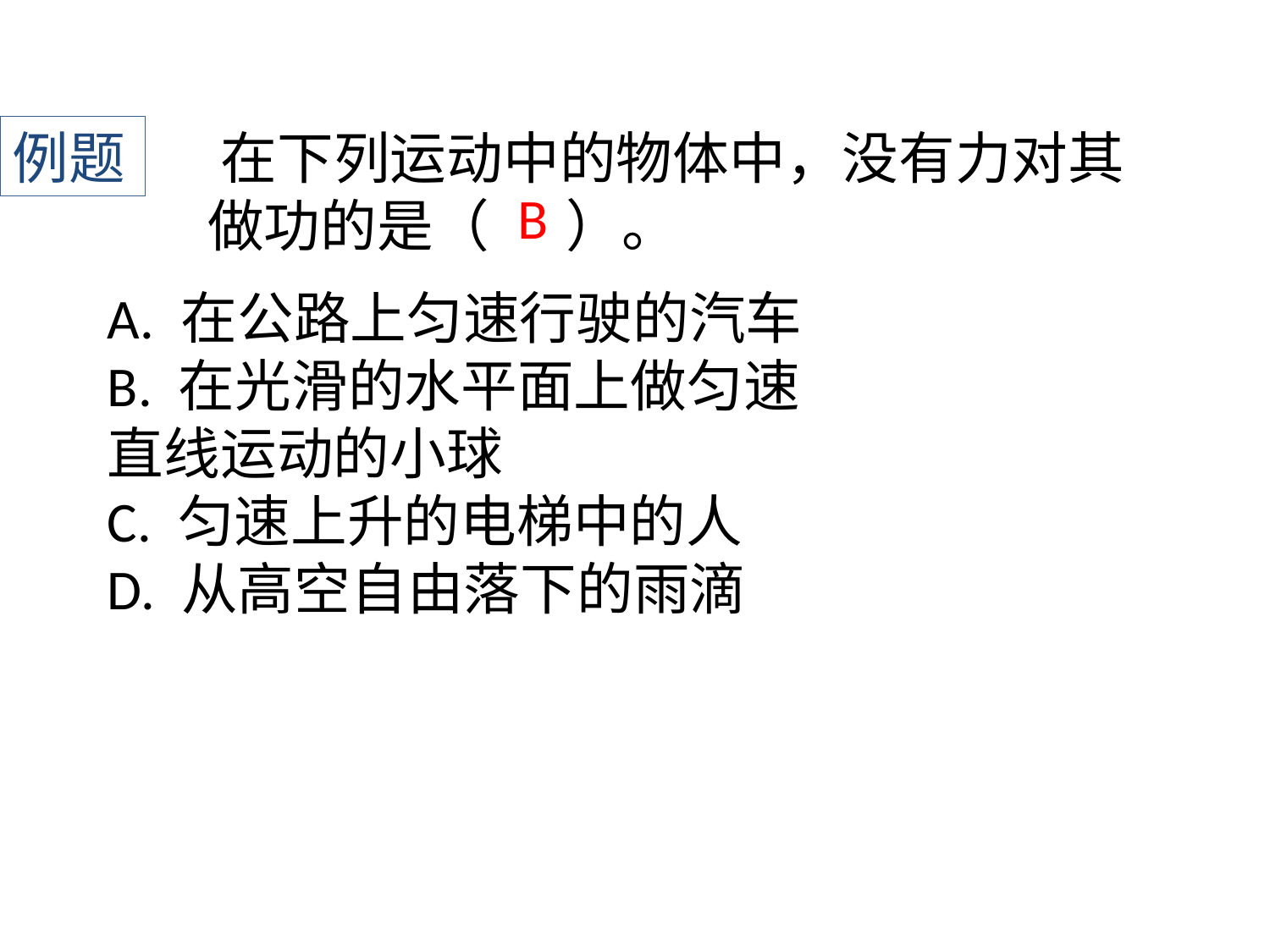

例题
﻿在下列运动中的物体中，没有力对其做功的是（      ）。
B
A. 在公路上匀速行驶的汽车
B. 在光滑的水平面上做匀速直线运动的小球
C. 匀速上升的电梯中的人
D. 从高空自由落下的雨滴